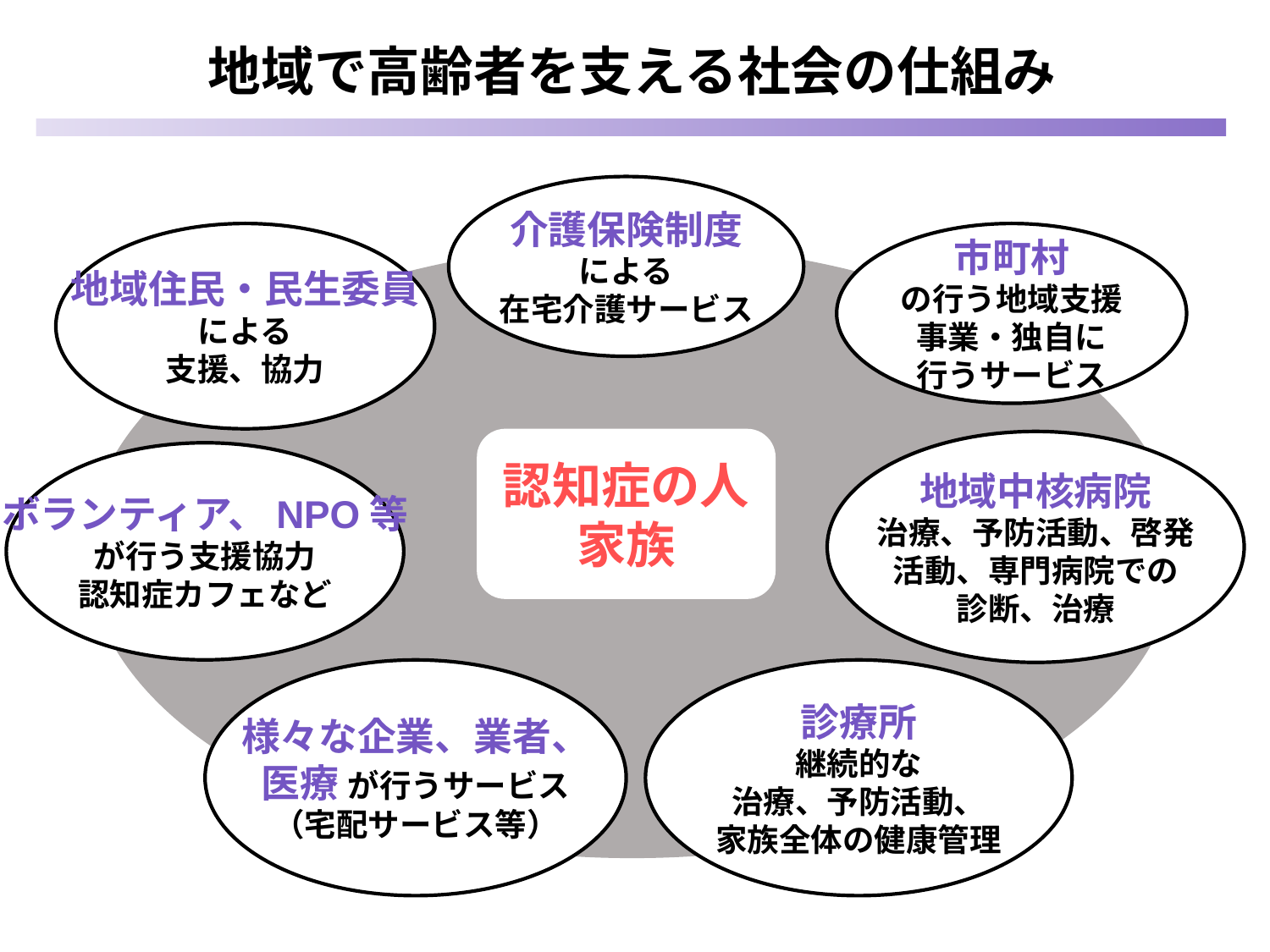

地域で高齢者を支える社会の仕組み

介護保険制度
による
在宅介護サービス
地域住民・民生委員
による
支援、協力
市町村
の行う地域支援
事業・独自に
行うサービス

認知症の人
家族
地域中核病院
治療、予防活動、啓発
活動、専門病院での
診断、治療
ボランティア、NPO等
が行う支援協力
認知症カフェなど
様々な企業、業者、
医療 が行うサービス
（宅配サービス等）
診療所
継続的な
治療、予防活動、
家族全体の健康管理